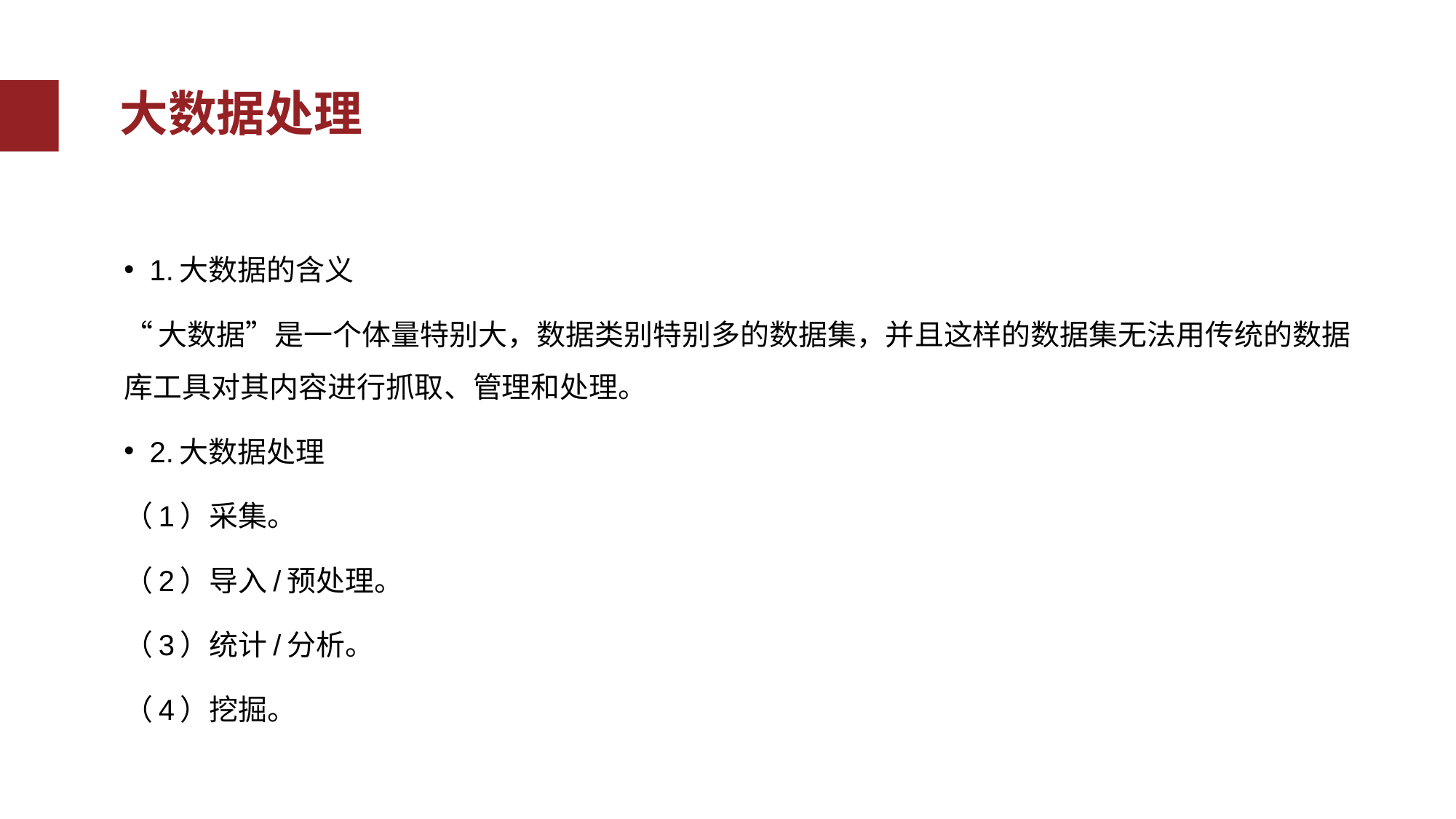

大数据处理

1.大数据的含义
“大数据”是一个体量特别大，数据类别特别多的数据集，并且这样的数据集无法用传统的数据库工具对其内容进行抓取、管理和处理。
2.大数据处理
（1）采集。
（2）导入/预处理。
（3）统计/分析。
（4）挖掘。